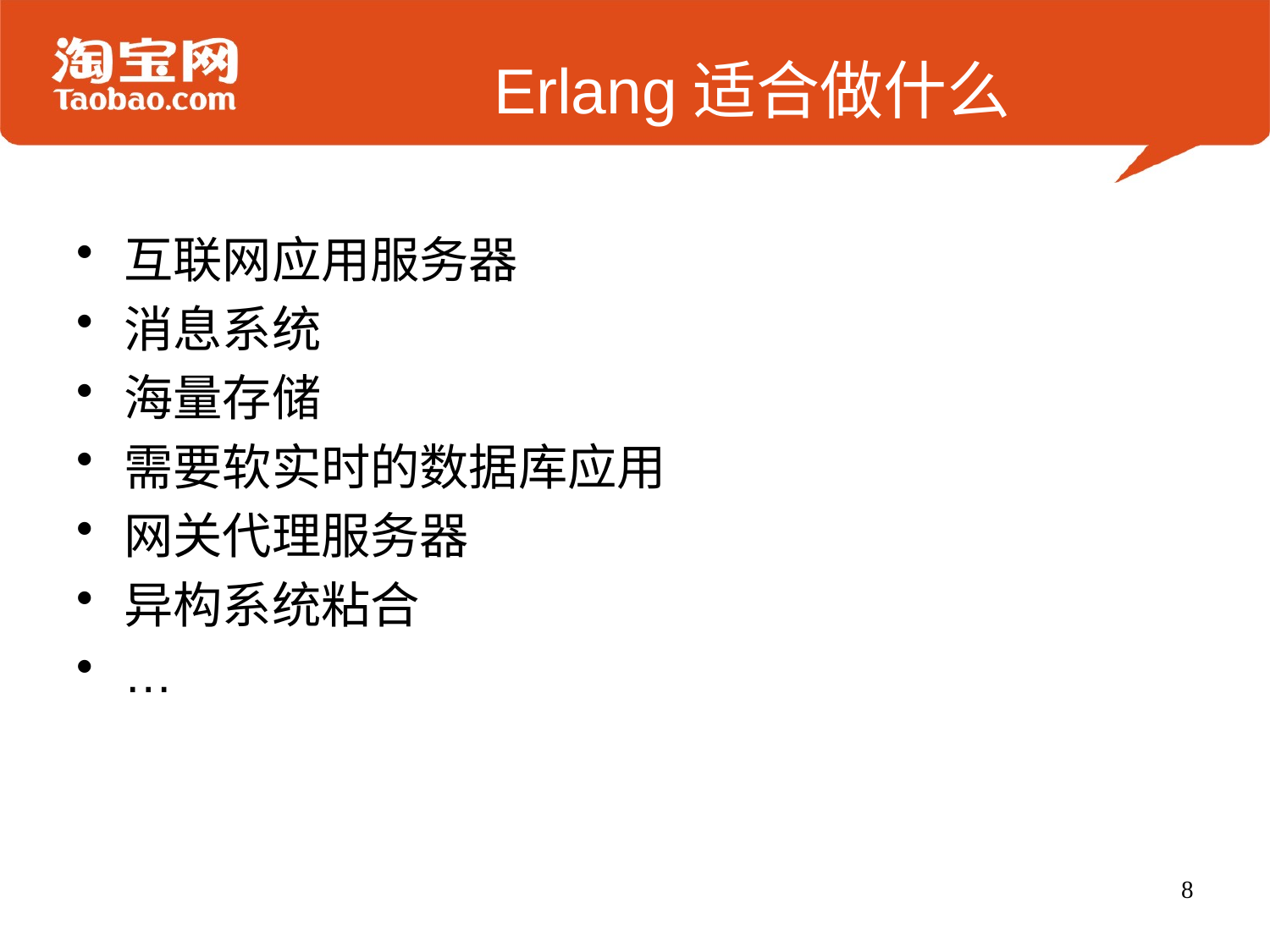

# Erlang适合做什么
互联网应用服务器
消息系统
海量存储
需要软实时的数据库应用
网关代理服务器
异构系统粘合
…
8